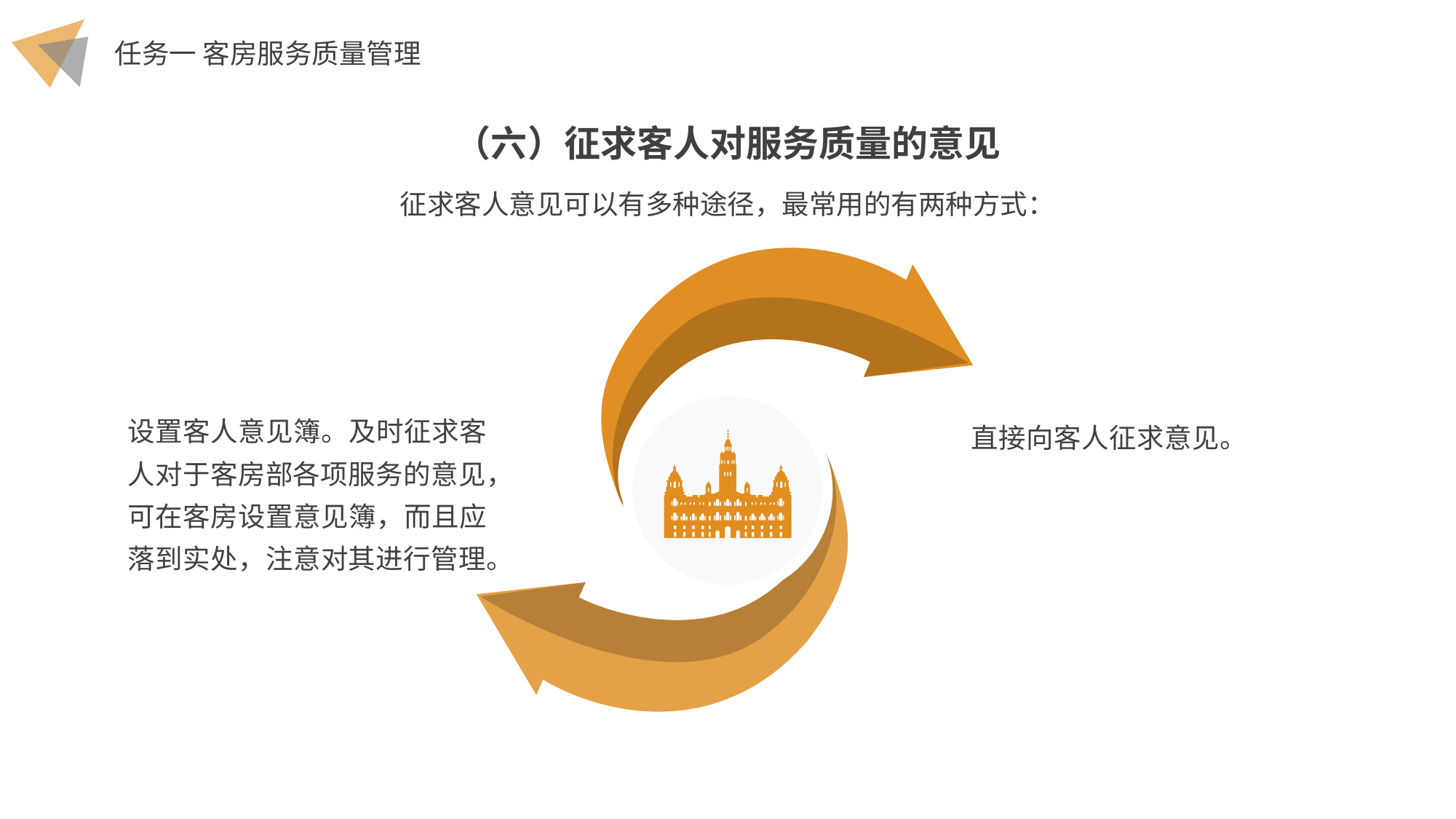

（六）征求客人对服务质量的意见
征求客人意见可以有多种途径，最常用的有两种方式：

设置客人意见簿。及时征求客人对于客房部各项服务的意见，可在客房设置意见簿，而且应落到实处，注意对其进行管理。
直接向客人征求意见。